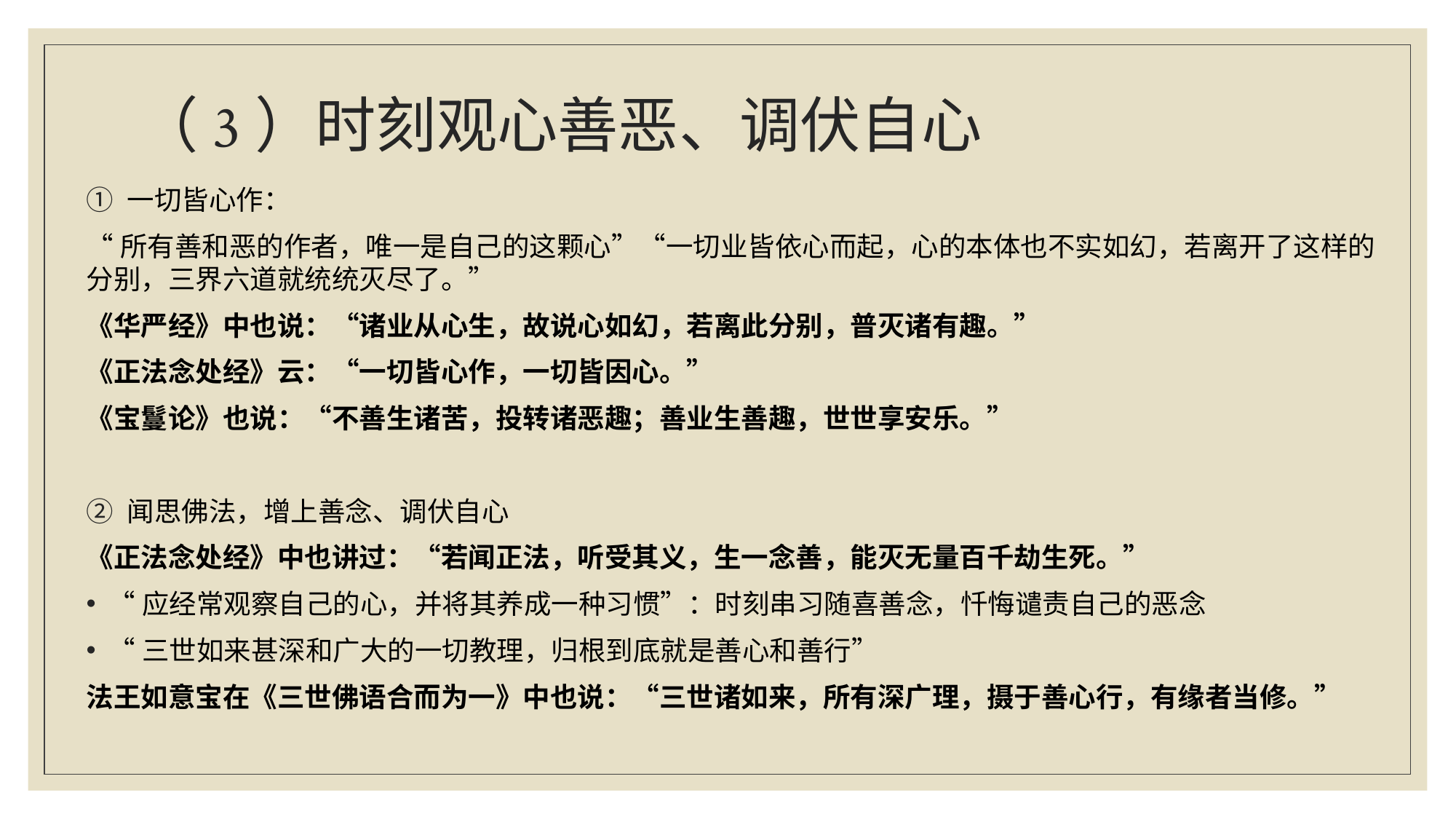

# （3）时刻观心善恶、调伏自心
一切皆心作：
“所有善和恶的作者，唯一是自己的这颗心”“一切业皆依心而起，心的本体也不实如幻，若离开了这样的分别，三界六道就统统灭尽了。”
《华严经》中也说：“诸业从心生，故说心如幻，若离此分别，普灭诸有趣。”
《正法念处经》云：“一切皆心作，一切皆因心。”
《宝鬘论》也说：“不善生诸苦，投转诸恶趣；善业生善趣，世世享安乐。”

闻思佛法，增上善念、调伏自心
《正法念处经》中也讲过：“若闻正法，听受其义，生一念善，能灭无量百千劫生死。”
“应经常观察自己的心，并将其养成一种习惯”：时刻串习随喜善念，忏悔谴责自己的恶念
“三世如来甚深和广大的一切教理，归根到底就是善心和善行”
法王如意宝在《三世佛语合而为一》中也说：“三世诸如来，所有深广理，摄于善心行，有缘者当修。”